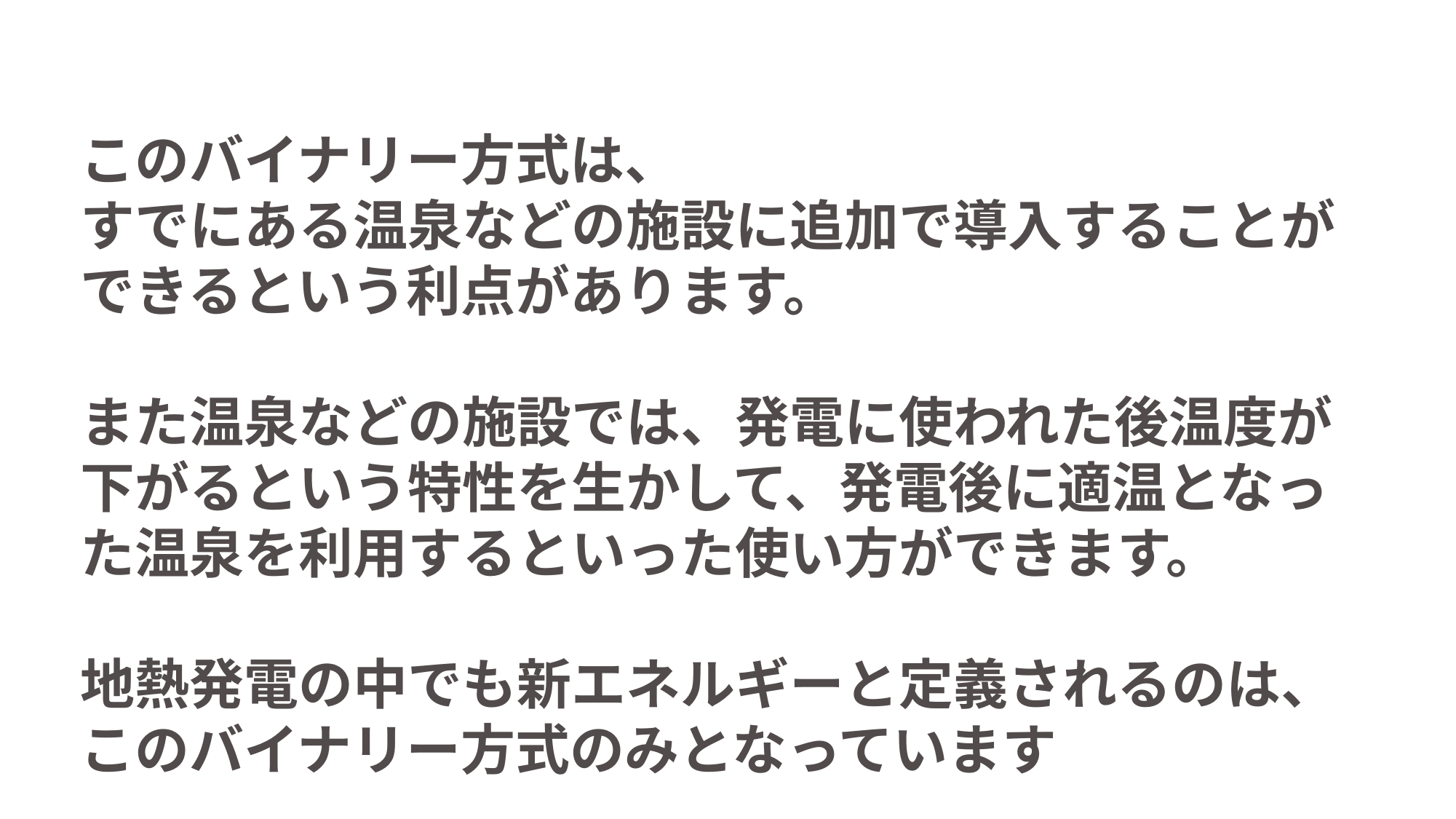

このバイナリー方式は、
すでにある温泉などの施設に追加で導入することができるという利点があります。

また温泉などの施設では、発電に使われた後温度が下がるという特性を生かして、発電後に適温となった温泉を利用するといった使い方ができます。

地熱発電の中でも新エネルギーと定義されるのは、このバイナリー方式のみとなっています